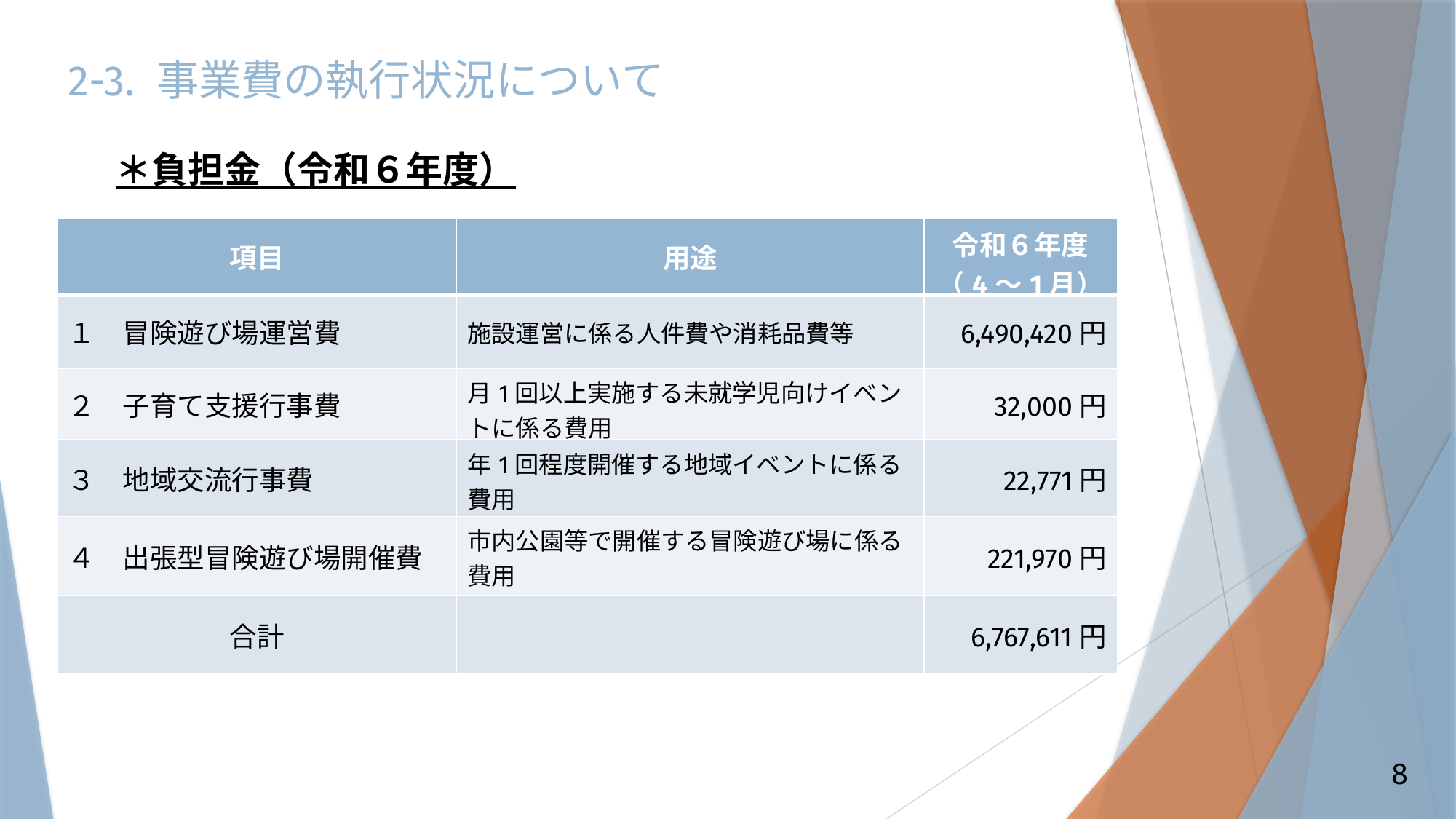

2-3. 事業費の執行状況について
＊負担金（令和６年度）

| 項目 | 用途 | 令和６年度 （4～1月） |
| --- | --- | --- |
| １　冒険遊び場運営費 | 施設運営に係る人件費や消耗品費等 | 6,490,420円 |
| ２　子育て支援行事費 | 月1回以上実施する未就学児向けイベントに係る費用 | 32,000円 |
| ３　地域交流行事費 | 年1回程度開催する地域イベントに係る費用 | 22,771円 |
| ４　出張型冒険遊び場開催費 | 市内公園等で開催する冒険遊び場に係る費用 | 221,970円 |
| 合計 |  | 6,767,611円 |
8